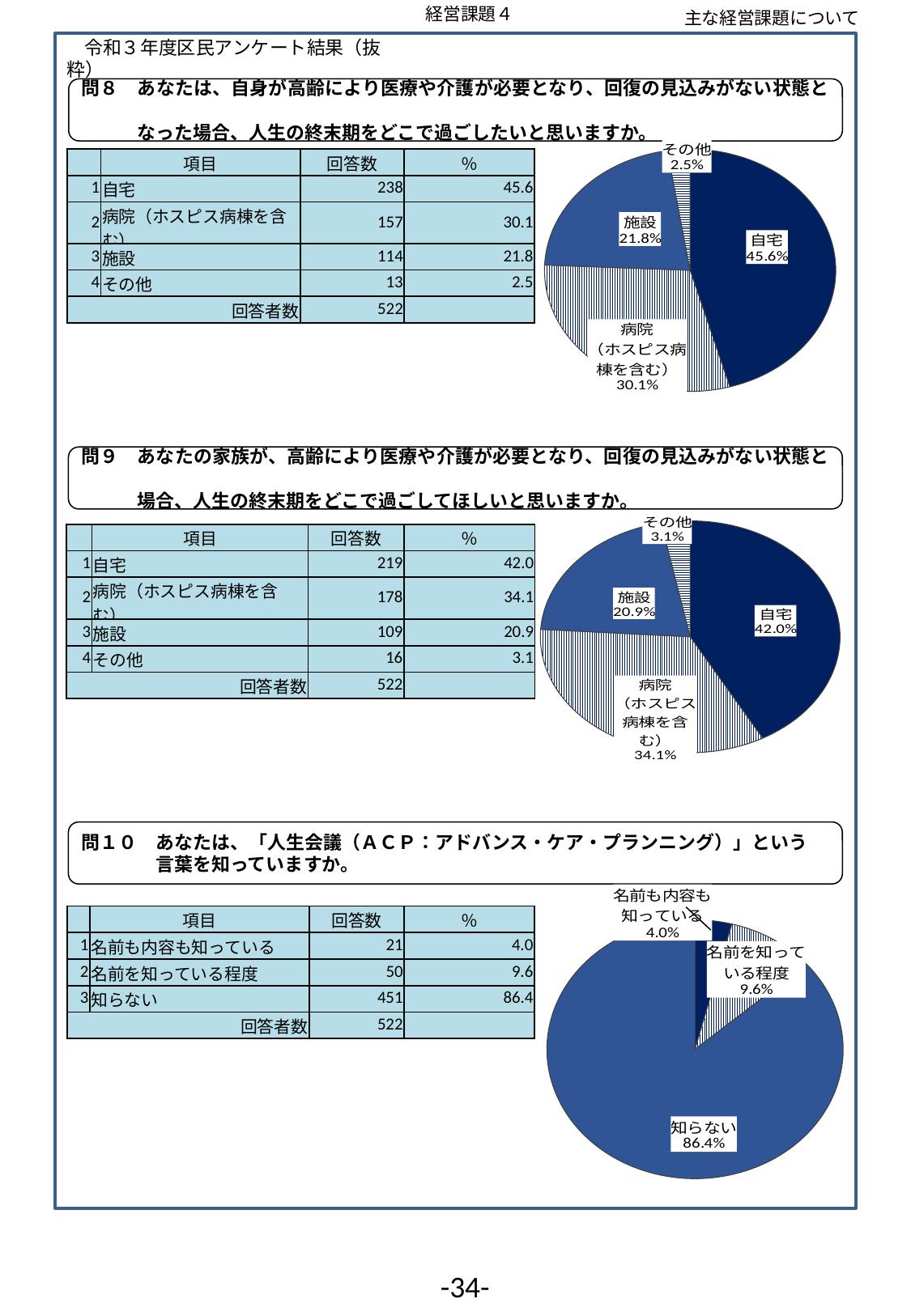

経営課題４
主な経営課題について

令和３年度区民アンケート結果（抜粋）
問８　あなたは、自身が高齢により医療や介護が必要となり、回復の見込みがない状態と
　　　なった場合、人生の終末期をどこで過ごしたいと思いますか。

### Chart

| Category |  |
|---|---|
| 自宅 | 45.6 |
| 病院（ホスピス病棟を含む） | 30.1 |
| 施設 | 21.8 |
| その他 | 2.5 |
|  | 項目 | 回答数 | ％ |
| --- | --- | --- | --- |
| 1 | 自宅 | 238 | 45.6 |
| 2 | 病院（ホスピス病棟を含む） | 157 | 30.1 |
| 3 | 施設 | 114 | 21.8 |
| 4 | その他 | 13 | 2.5 |
| 回答者数 |  | 522 |  |
問９　あなたの家族が、高齢により医療や介護が必要となり、回復の見込みがない状態と
　　　場合、人生の終末期をどこで過ごしてほしいと思いますか。

### Chart

| Category |  |
|---|---|
| 自宅 | 42.0 |
| 病院（ホスピス病棟を含む） | 34.1 |
| 施設 | 20.9 |
| その他 | 3.1 |
|  | 項目 | 回答数 | ％ |
| --- | --- | --- | --- |
| 1 | 自宅 | 219 | 42.0 |
| 2 | 病院（ホスピス病棟を含む） | 178 | 34.1 |
| 3 | 施設 | 109 | 20.9 |
| 4 | その他 | 16 | 3.1 |
| 回答者数 |  | 522 |  |
問１０　あなたは、「人生会議（ＡＣＰ：アドバンス・ケア・プランニング）」という
　　　　言葉を知っていますか。

### Chart

| Category |  |
|---|---|
| 名前も内容も知っている | 4.0 |
| 名前を知っている程度 | 9.6 |
| 知らない | 86.4 |
|  | 項目 | 回答数 | ％ |
| --- | --- | --- | --- |
| 1 | 名前も内容も知っている | 21 | 4.0 |
| 2 | 名前を知っている程度 | 50 | 9.6 |
| 3 | 知らない | 451 | 86.4 |
| 回答者数 |  | 522 |  |

### Chart

| Category |
|---|
-34-